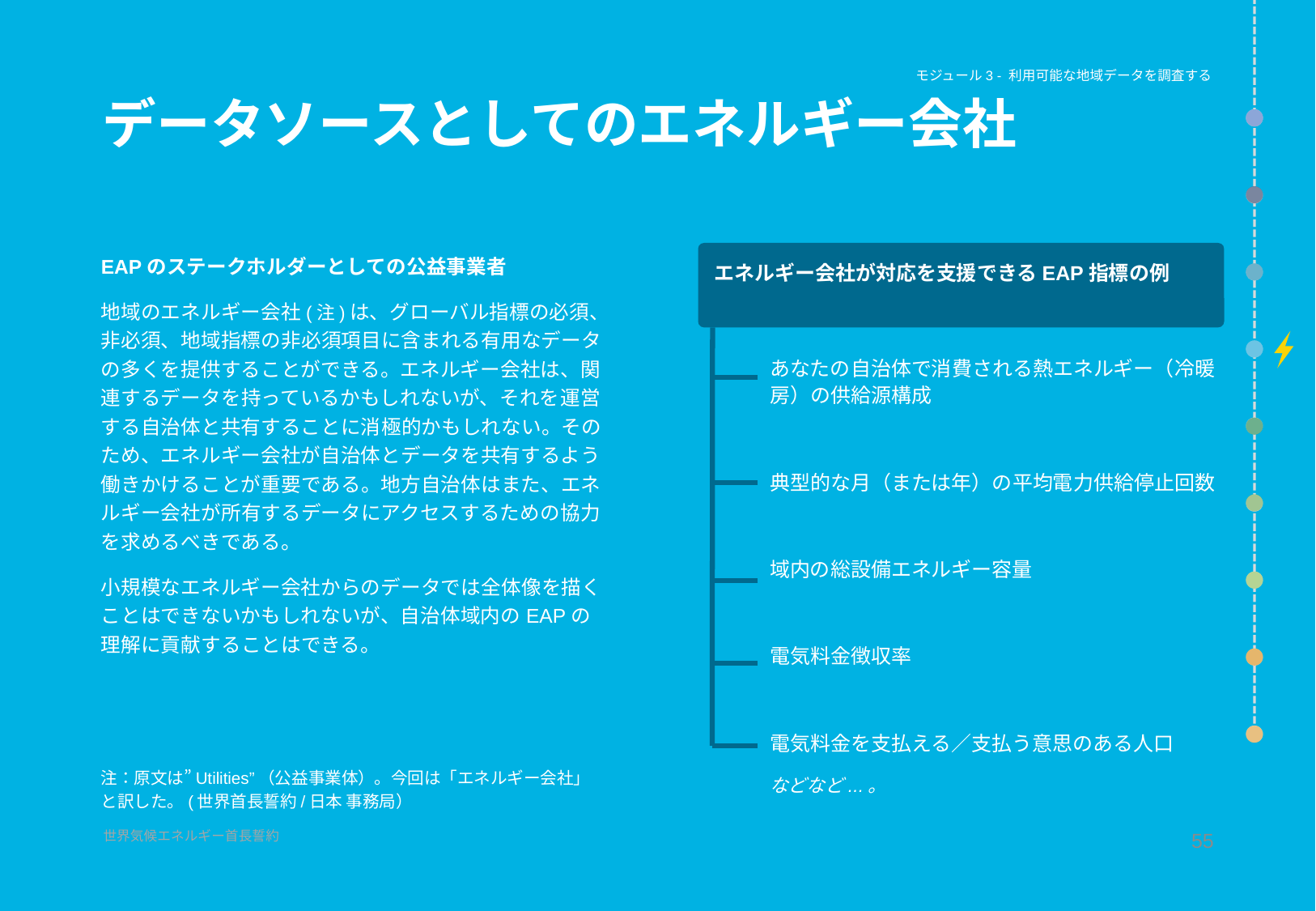

モジュール3 - 利用可能な地域データを調査する
# データソースとしてのエネルギー会社

EAPのステークホルダーとしての公益事業者
地域のエネルギー会社(注)は、グローバル指標の必須、非必須、地域指標の非必須項目に含まれる有用なデータの多くを提供することができる。エネルギー会社は、関連するデータを持っているかもしれないが、それを運営する自治体と共有することに消極的かもしれない。そのため、エネルギー会社が自治体とデータを共有するよう働きかけることが重要である。地方自治体はまた、エネルギー会社が所有するデータにアクセスするための協力を求めるべきである。
小規模なエネルギー会社からのデータでは全体像を描くことはできないかもしれないが、自治体域内のEAPの理解に貢献することはできる。

注：原文は”Utilities”（公益事業体）。今回は「エネルギー会社」と訳した。(世界首長誓約/日本 事務局）

エネルギー会社が対応を支援できるEAP指標の例

あなたの自治体で消費される熱エネルギー（冷暖房）の供給源構成

典型的な月（または年）の平均電力供給停止回数

域内の総設備エネルギー容量

電気料金徴収率

電気料金を支払える／支払う意思のある人口
などなど...。

55